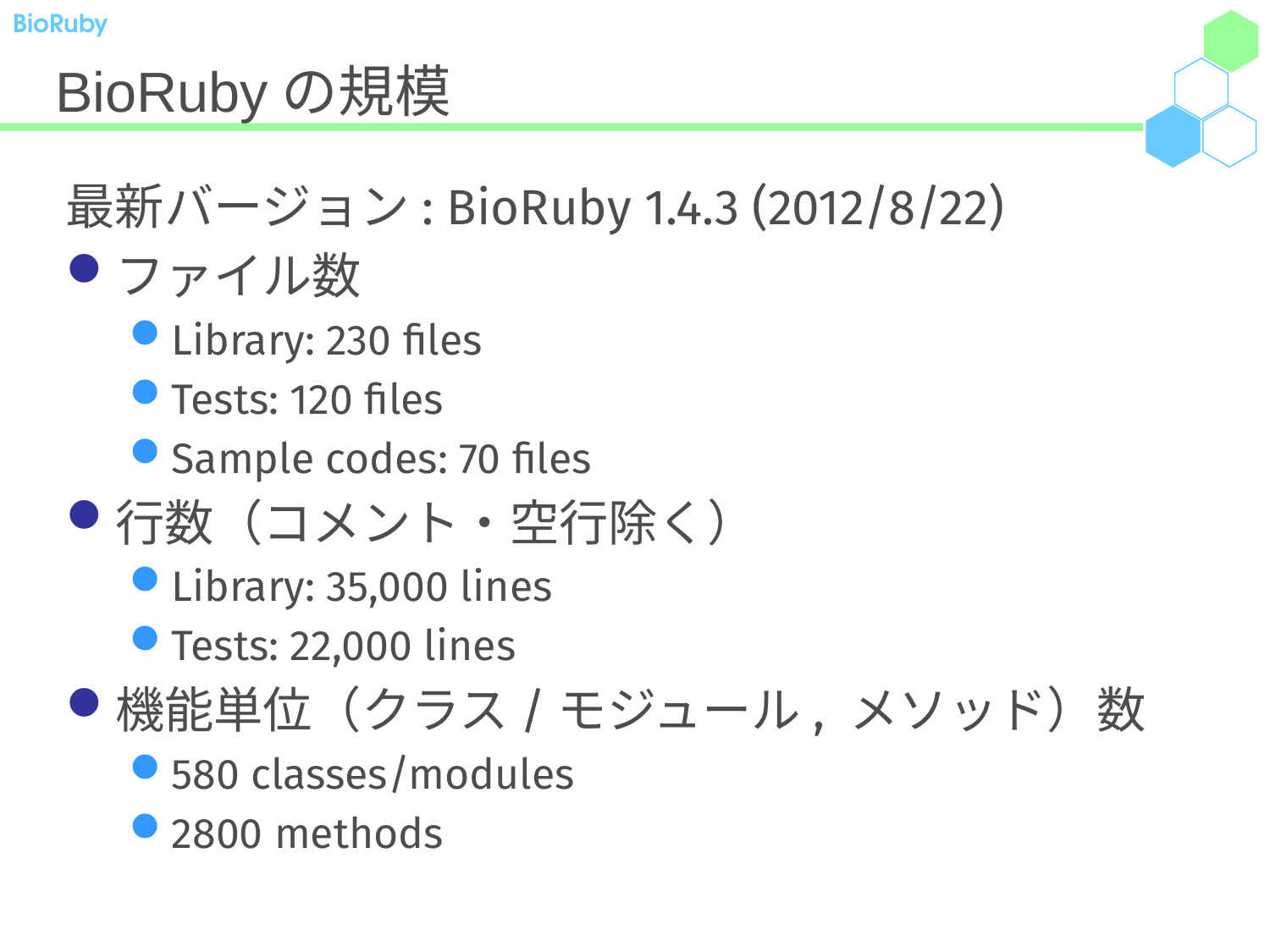

# BioRubyの規模
最新バージョン: BioRuby 1.4.3 (2012/8/22)
ファイル数
Library: 230 files
Tests: 120 files
Sample codes: 70 files
行数（コメント・空行除く）
Library: 35,000 lines
Tests: 22,000 lines
機能単位（クラス/モジュール, メソッド）数
580 classes/modules
2800 methods